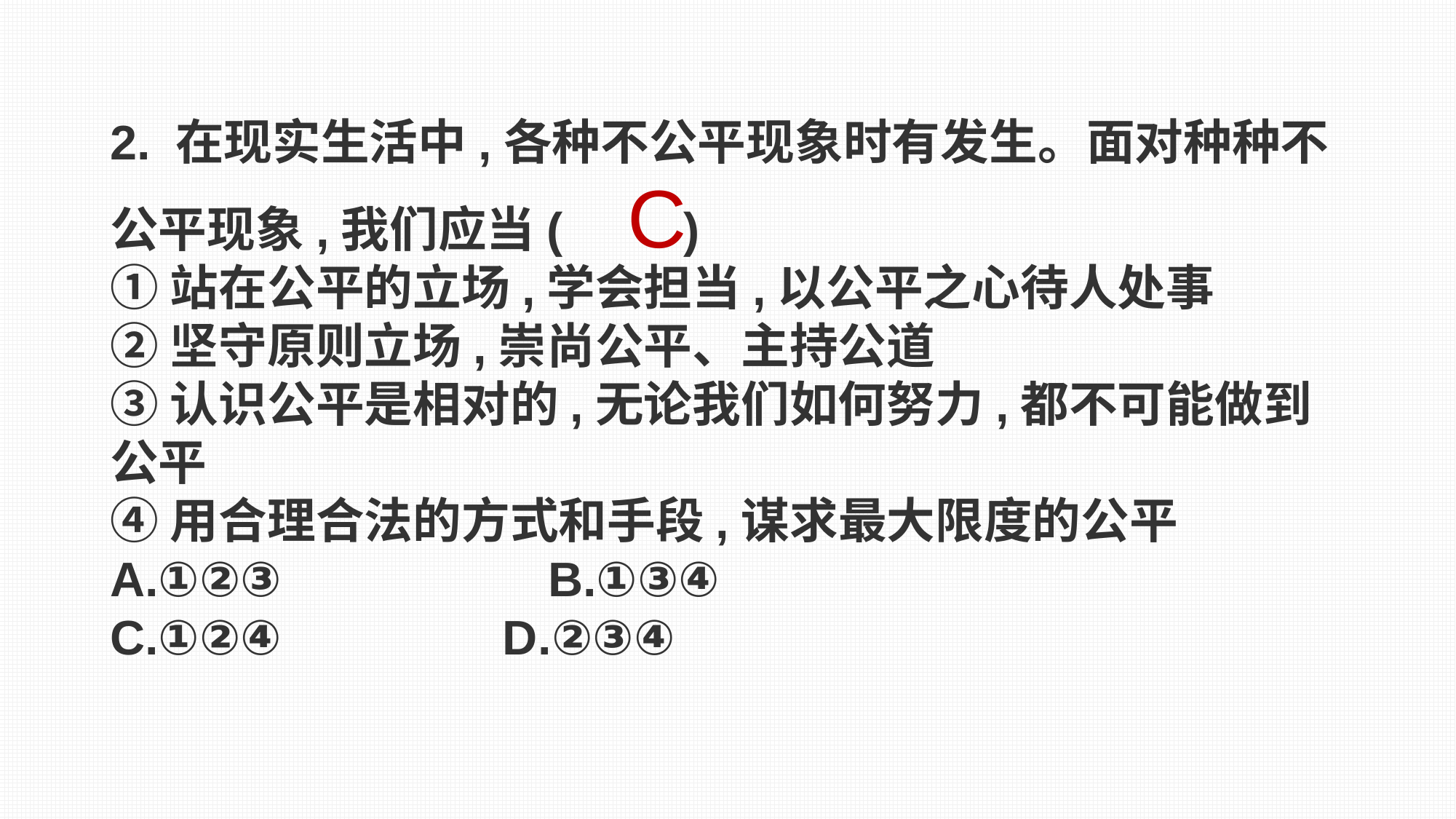

2. 在现实生活中,各种不公平现象时有发生。面对种种不公平现象,我们应当(  　  )
①站在公平的立场,学会担当,以公平之心待人处事
②坚守原则立场,崇尚公平、主持公道
③认识公平是相对的,无论我们如何努力,都不可能做到公平
④用合理合法的方式和手段,谋求最大限度的公平
A.①②③　　　　　B.①③④
C.①②④	             D.②③④
C